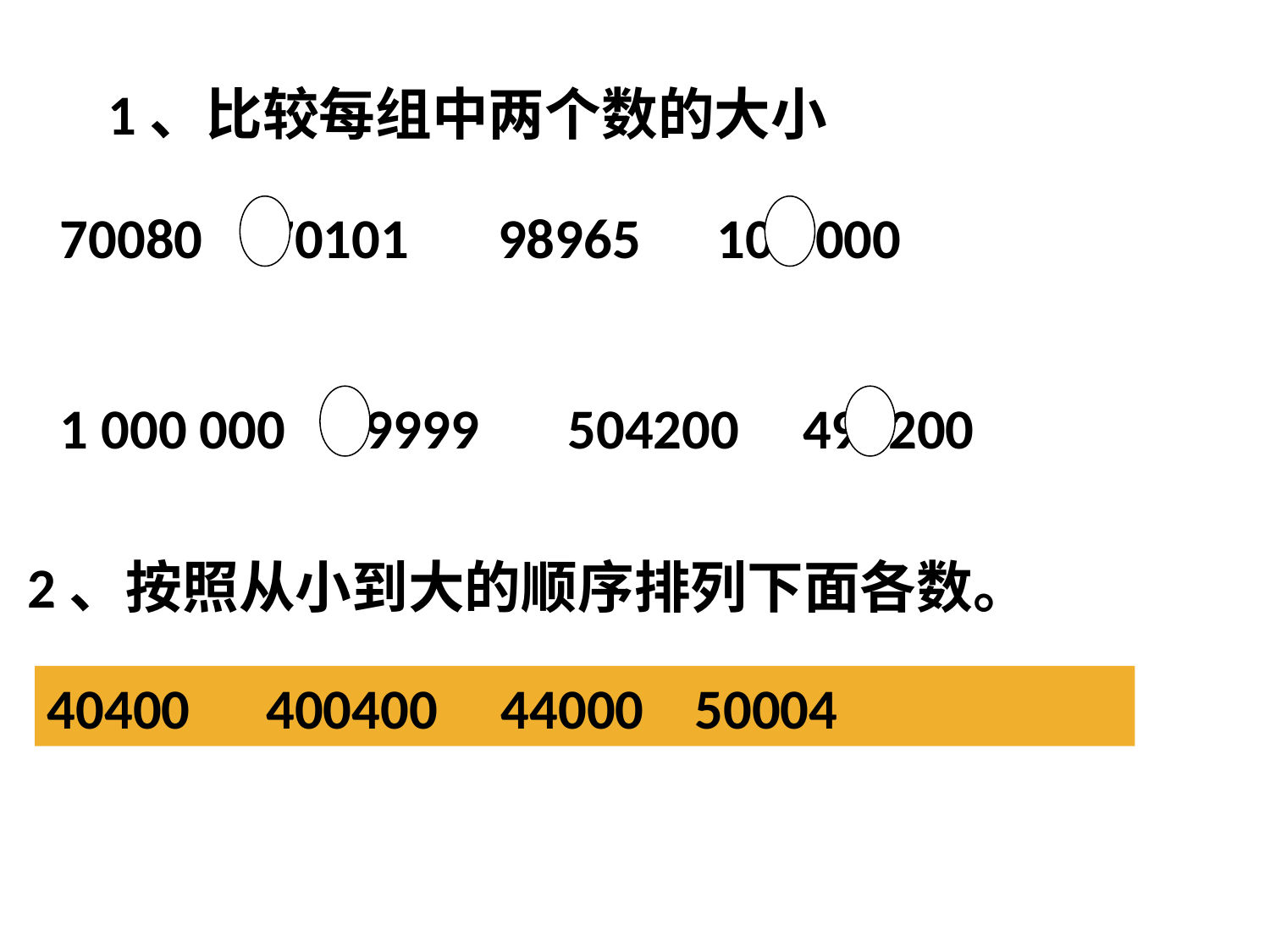

1、比较每组中两个数的大小
70080     70101       98965      100 000

1 000 000    99999       504200     494200

2、按照从小到大的顺序排列下面各数。
40400      400400     44000    50004